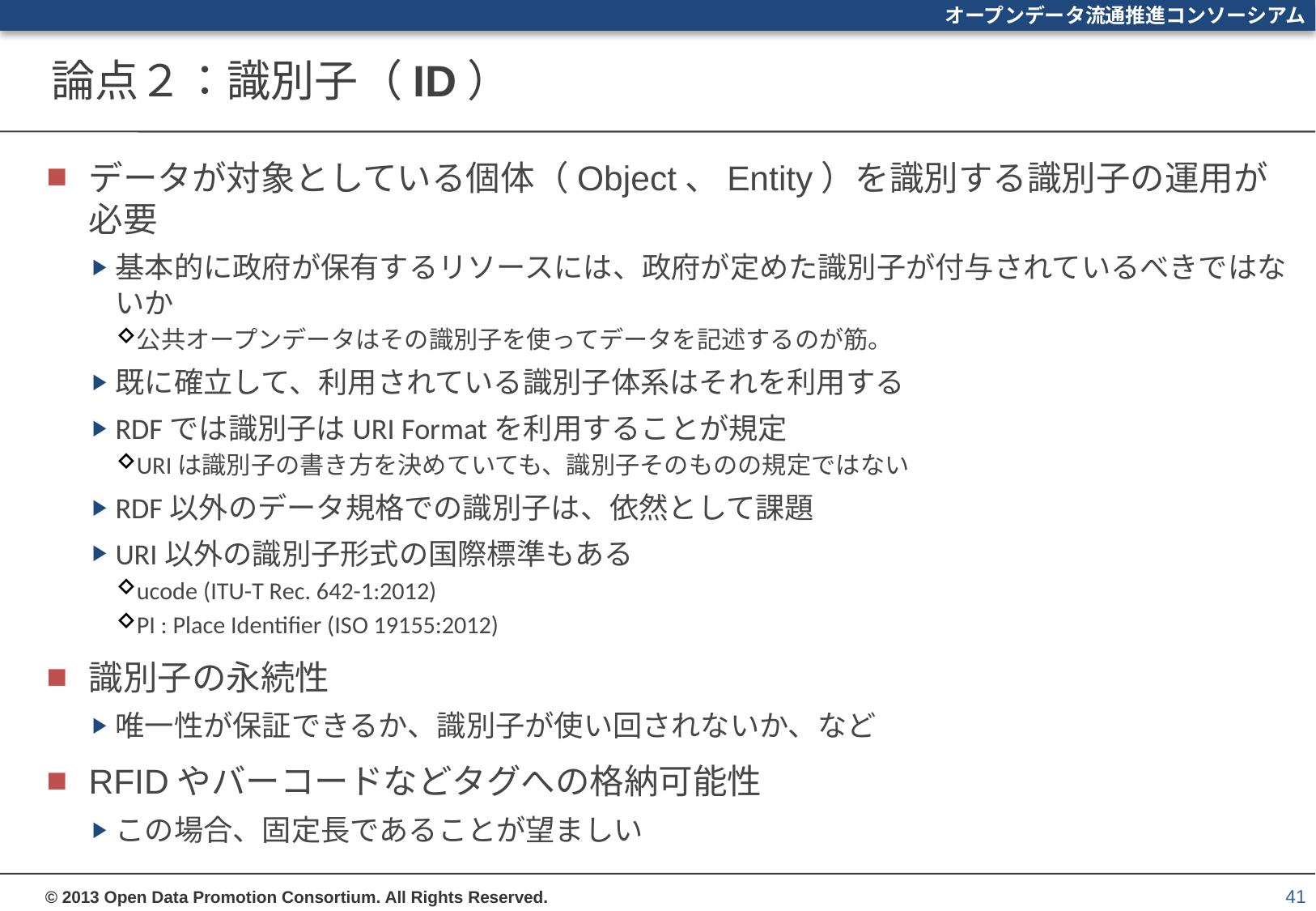

# 論点２：識別子（ID）
データが対象としている個体（Object、Entity）を識別する識別子の運用が必要
基本的に政府が保有するリソースには、政府が定めた識別子が付与されているべきではないか
公共オープンデータはその識別子を使ってデータを記述するのが筋。
既に確立して、利用されている識別子体系はそれを利用する
RDFでは識別子はURI Formatを利用することが規定
URIは識別子の書き方を決めていても、識別子そのものの規定ではない
RDF以外のデータ規格での識別子は、依然として課題
URI以外の識別子形式の国際標準もある
ucode (ITU-T Rec. 642-1:2012)
PI : Place Identifier (ISO 19155:2012)
識別子の永続性
唯一性が保証できるか、識別子が使い回されないか、など
RFIDやバーコードなどタグへの格納可能性
この場合、固定長であることが望ましい
41